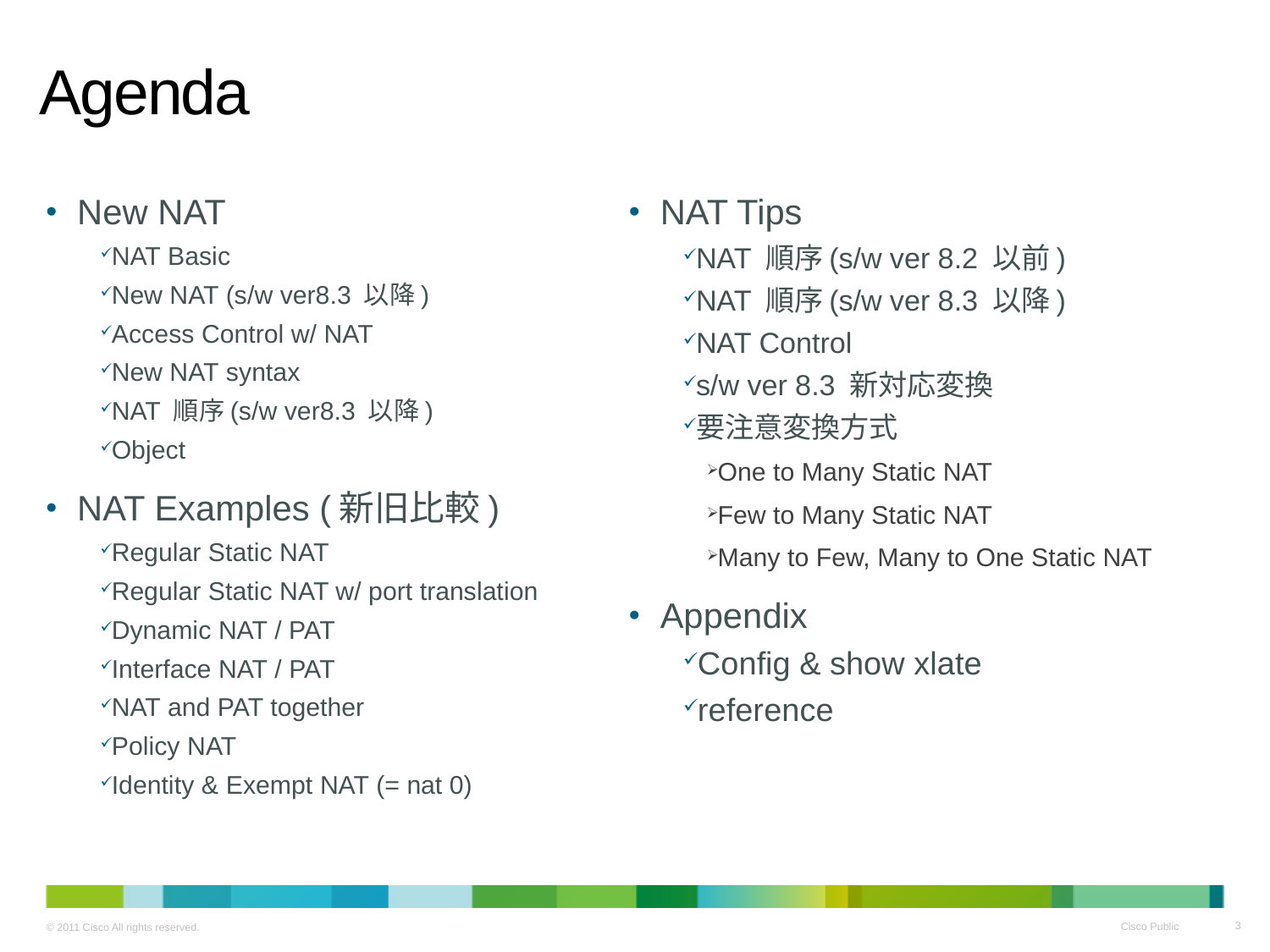

# Agenda
New NAT
NAT Basic
New NAT (s/w ver8.3 以降)
Access Control w/ NAT
New NAT syntax
NAT 順序(s/w ver8.3 以降)
Object
NAT Examples (新旧比較)
Regular Static NAT
Regular Static NAT w/ port translation
Dynamic NAT / PAT
Interface NAT / PAT
NAT and PAT together
Policy NAT
Identity & Exempt NAT (= nat 0)

NAT Tips
NAT 順序(s/w ver 8.2 以前)
NAT 順序(s/w ver 8.3 以降)
NAT Control
s/w ver 8.3 新対応変換
要注意変換方式
One to Many Static NAT
Few to Many Static NAT
Many to Few, Many to One Static NAT
Appendix
Config & show xlate
reference